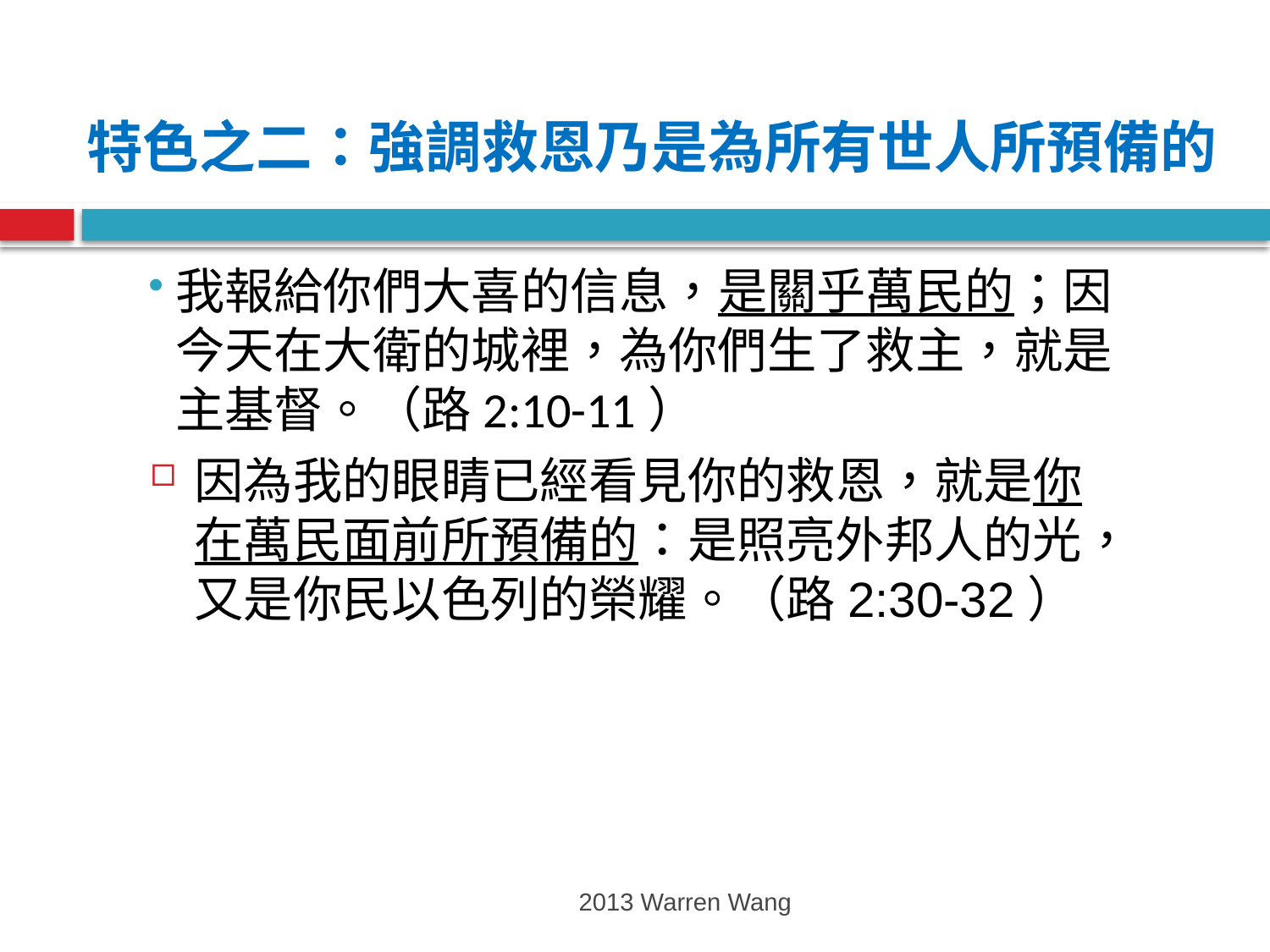

特色之二：強調救恩乃是為所有世人所預備的
我報給你們大喜的信息，是關乎萬民的；因今天在大衛的城裡，為你們生了救主，就是主基督。（路2:10-11）
因為我的眼睛已經看見你的救恩，就是你在萬民面前所預備的：是照亮外邦人的光，又是你民以色列的榮耀。（路2:30-32）
2013 Warren Wang